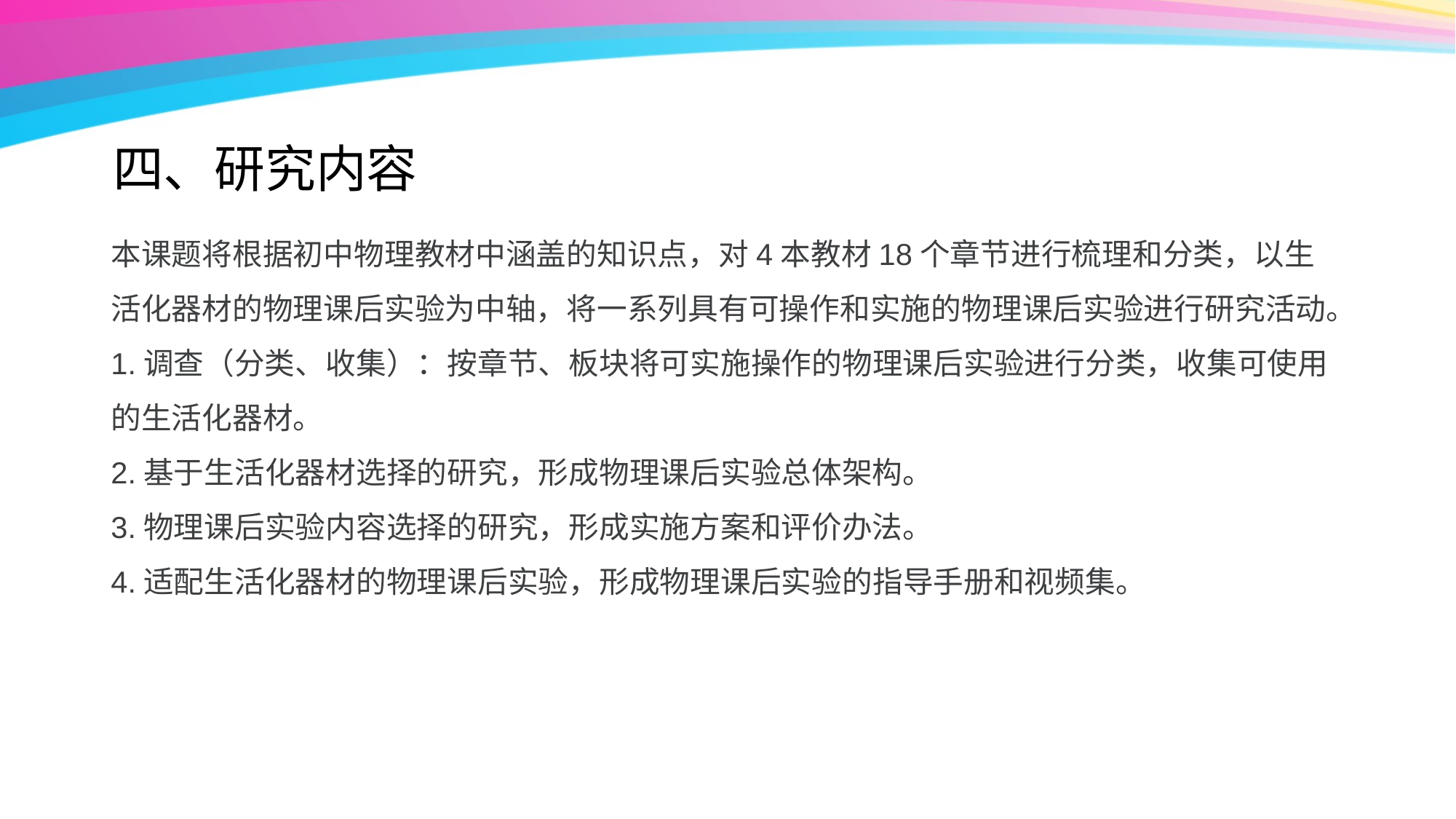

# 四、研究内容
本课题将根据初中物理教材中涵盖的知识点，对4本教材18个章节进行梳理和分类，以生活化器材的物理课后实验为中轴，将一系列具有可操作和实施的物理课后实验进行研究活动。
1.调查（分类、收集）：按章节、板块将可实施操作的物理课后实验进行分类，收集可使用的生活化器材。
2.基于生活化器材选择的研究，形成物理课后实验总体架构。
3.物理课后实验内容选择的研究，形成实施方案和评价办法。
4.适配生活化器材的物理课后实验，形成物理课后实验的指导手册和视频集。